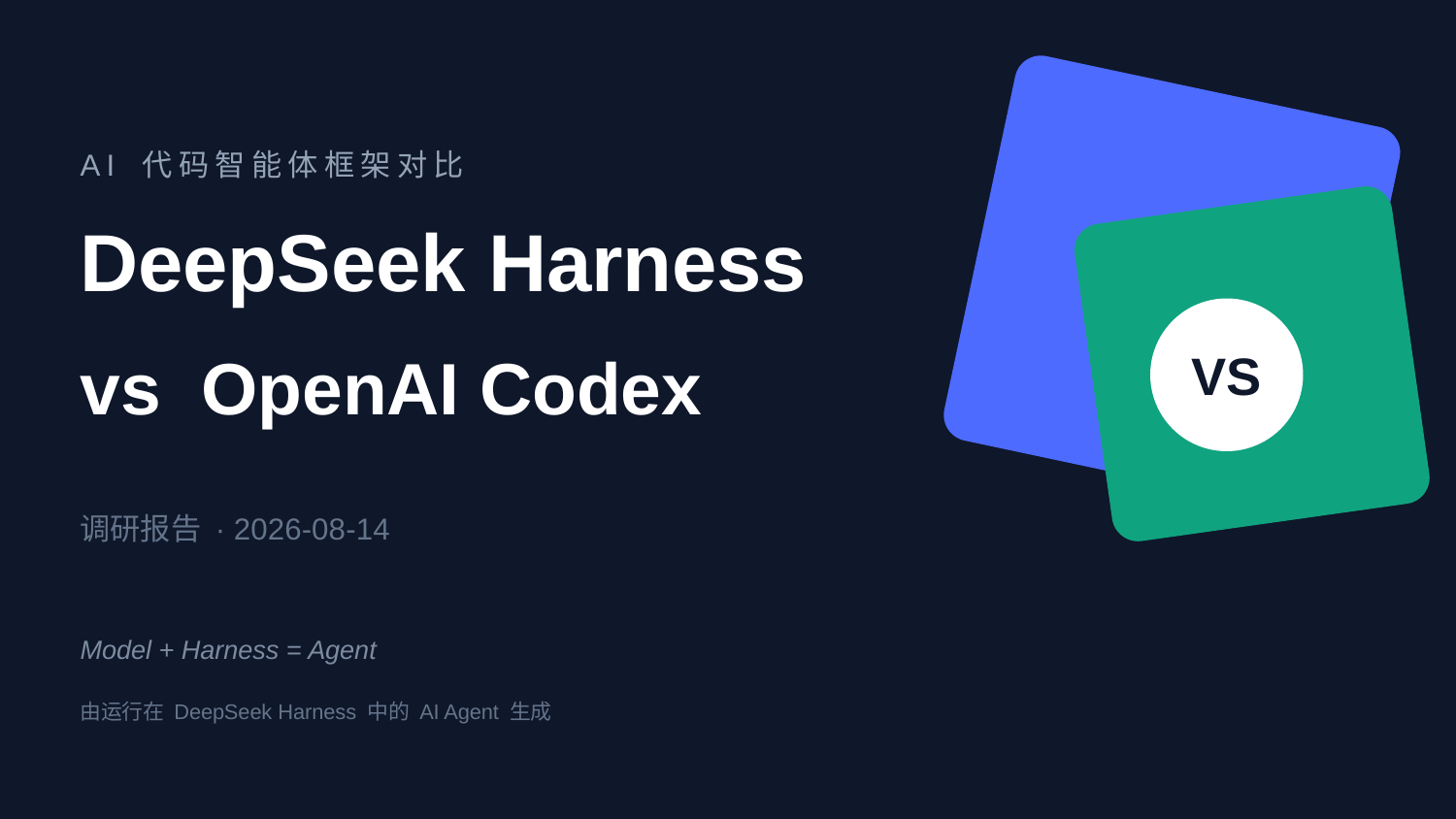

AI 代码智能体框架对比

DeepSeek Harness

VS
vs  OpenAI Codex
调研报告 · 2026-08-14
Model + Harness = Agent
由运行在 DeepSeek Harness 中的 AI Agent 生成